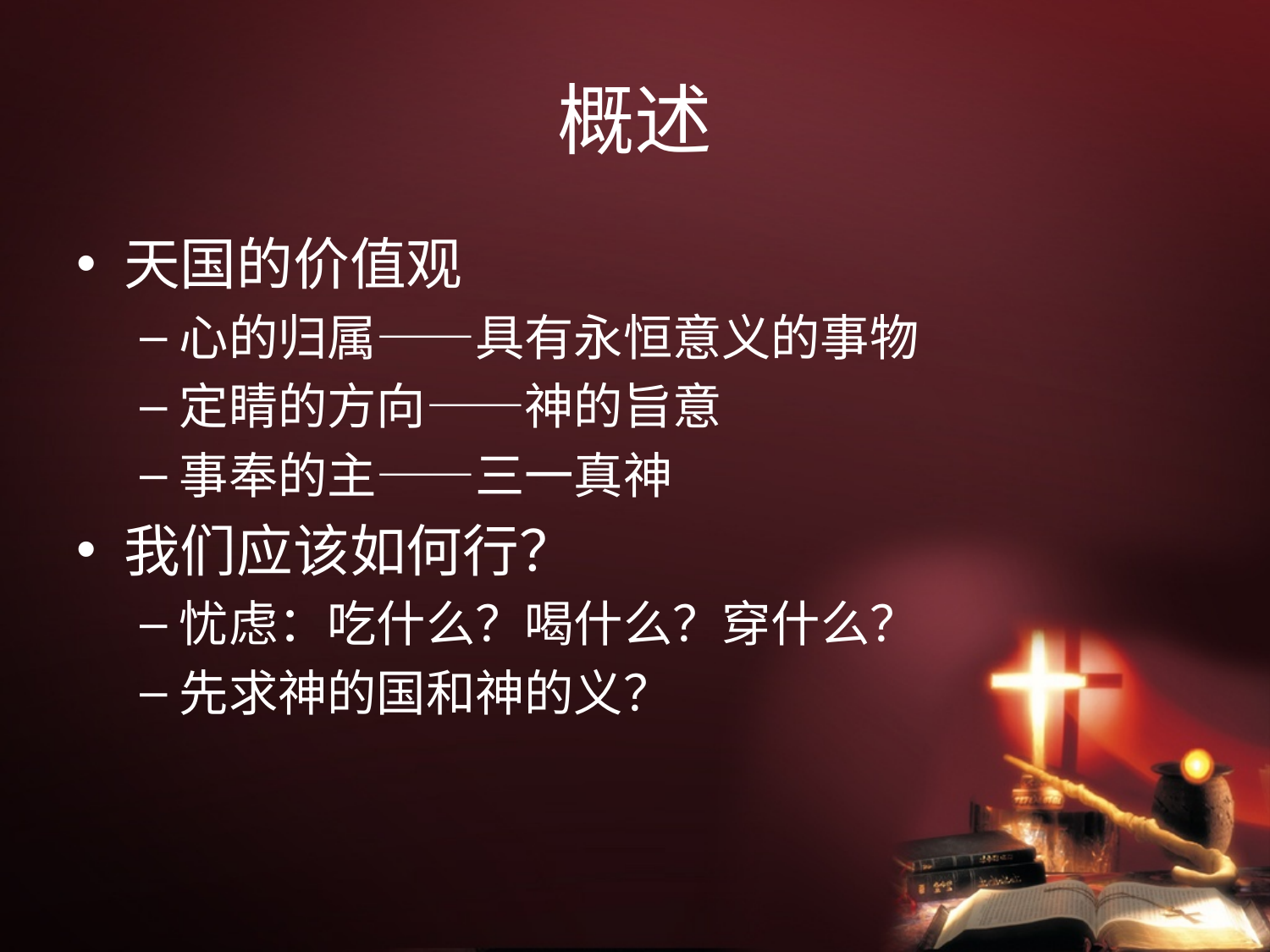

# 概述
天国的价值观
心的归属——具有永恒意义的事物
定睛的方向——神的旨意
事奉的主——三一真神
我们应该如何行？
忧虑：吃什么？喝什么？穿什么？
先求神的国和神的义？